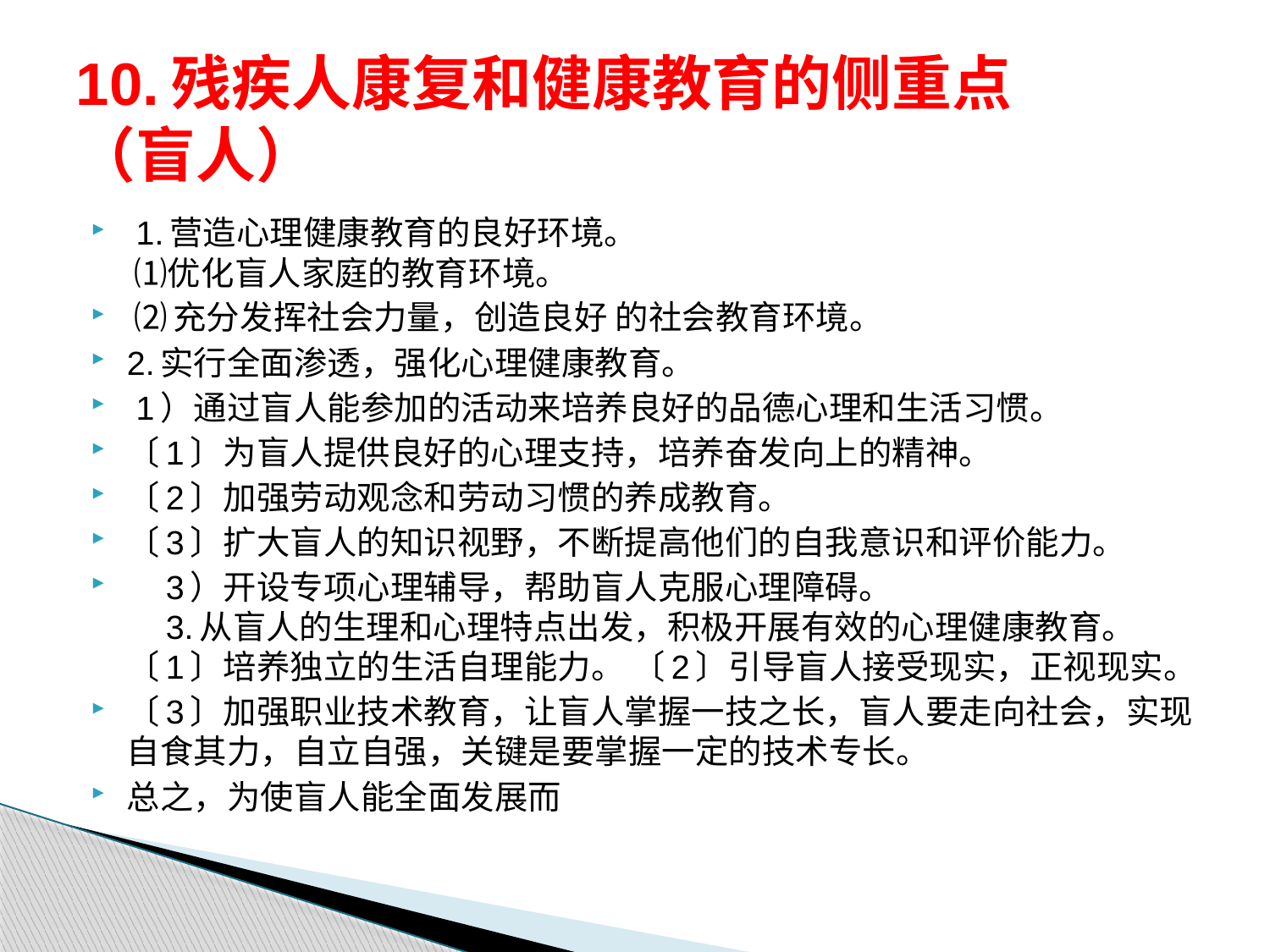

# 10.残疾人康复和健康教育的侧重点 （盲人）
 1.营造心理健康教育的良好环境。
 ⑴优化盲人家庭的教育环境。
 ⑵充分发挥社会力量，创造良好 的社会教育环境。
2.实行全面渗透，强化心理健康教育。
 1）通过盲人能参加的活动来培养良好的品德心理和生活习惯。
〔1〕为盲人提供良好的心理支持，培养奋发向上的精神。
〔2〕加强劳动观念和劳动习惯的养成教育。
〔3〕扩大盲人的知识视野，不断提高他们的自我意识和评价能力。
　3）开设专项心理辅导，帮助盲人克服心理障碍。
　3.从盲人的生理和心理特点出发，积极开展有效的心理健康教育。
〔1〕培养独立的生活自理能力。 〔2〕引导盲人接受现实，正视现实。
〔3〕加强职业技术教育，让盲人掌握一技之长，盲人要走向社会，实现自食其力，自立自强，关键是要掌握一定的技术专长。
总之，为使盲人能全面发展而